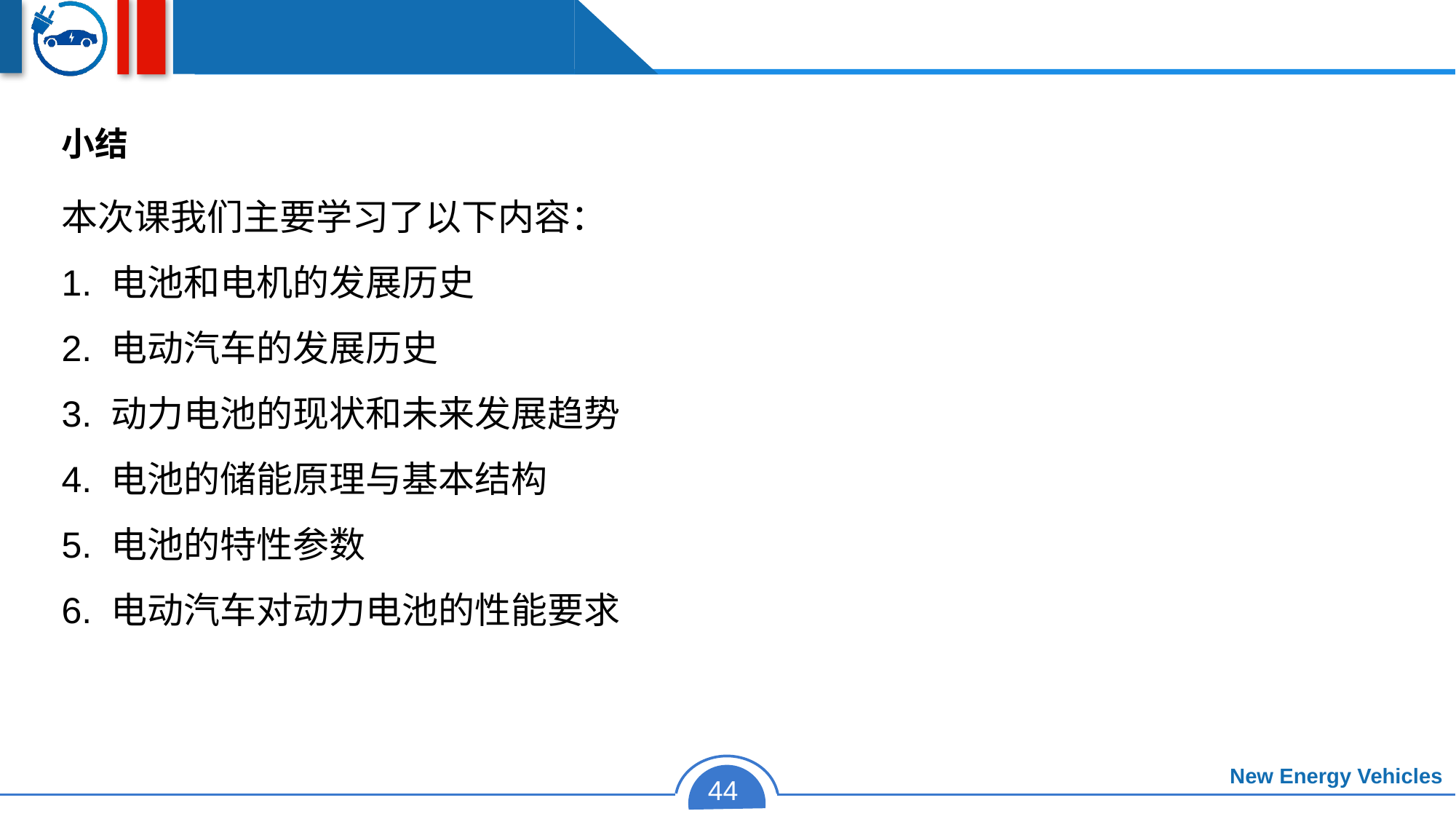

小结
本次课我们主要学习了以下内容：
1. 电池和电机的发展历史
2. 电动汽车的发展历史
3. 动力电池的现状和未来发展趋势
4. 电池的储能原理与基本结构
5. 电池的特性参数
6. 电动汽车对动力电池的性能要求